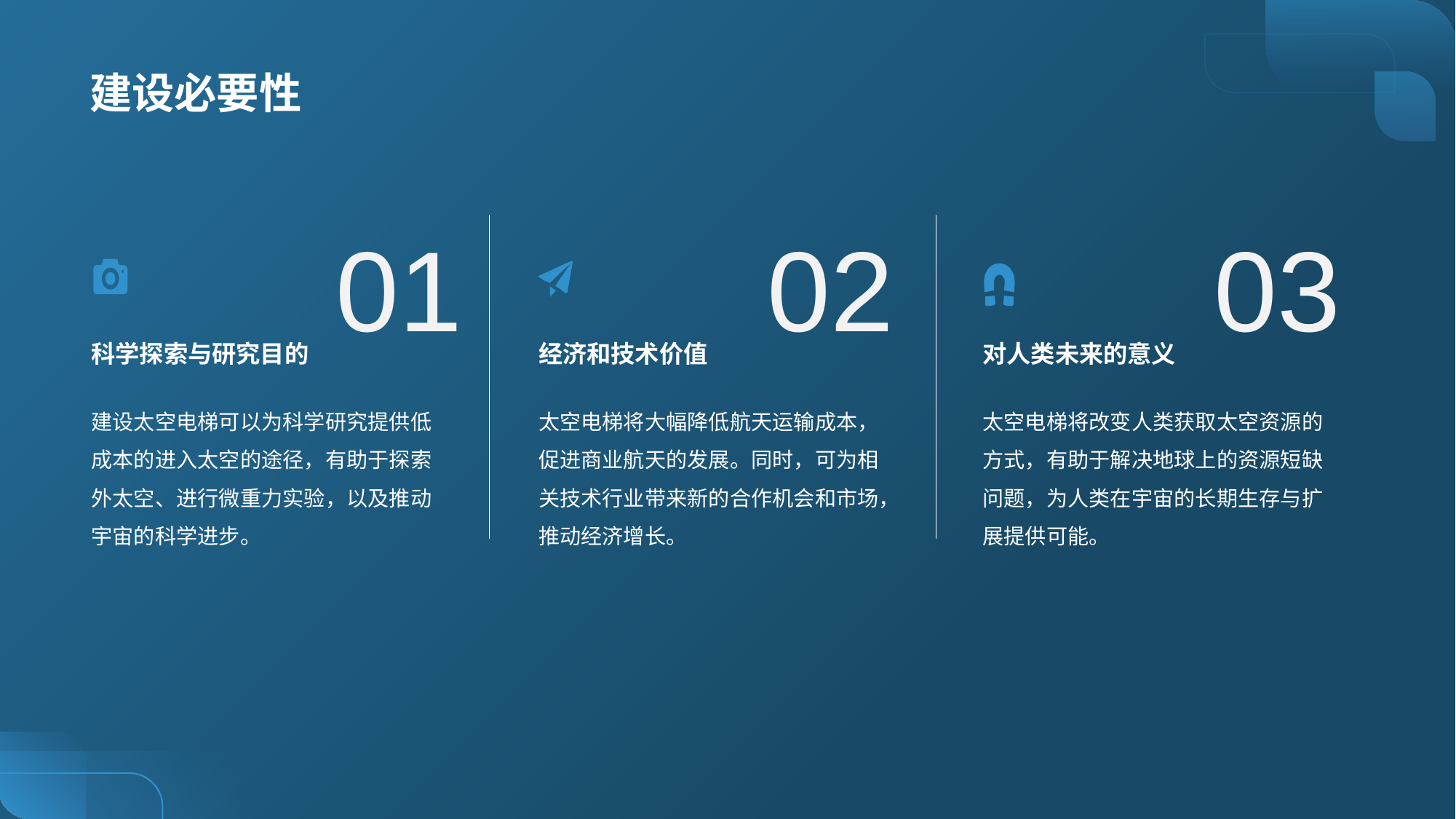

# 建设必要性
01
02
03

科学探索与研究目的
经济和技术价值
对人类未来的意义
建设太空电梯可以为科学研究提供低成本的进入太空的途径，有助于探索外太空、进行微重力实验，以及推动宇宙的科学进步。
太空电梯将大幅降低航天运输成本，促进商业航天的发展。同时，可为相关技术行业带来新的合作机会和市场，推动经济增长。
太空电梯将改变人类获取太空资源的方式，有助于解决地球上的资源短缺问题，为人类在宇宙的长期生存与扩展提供可能。